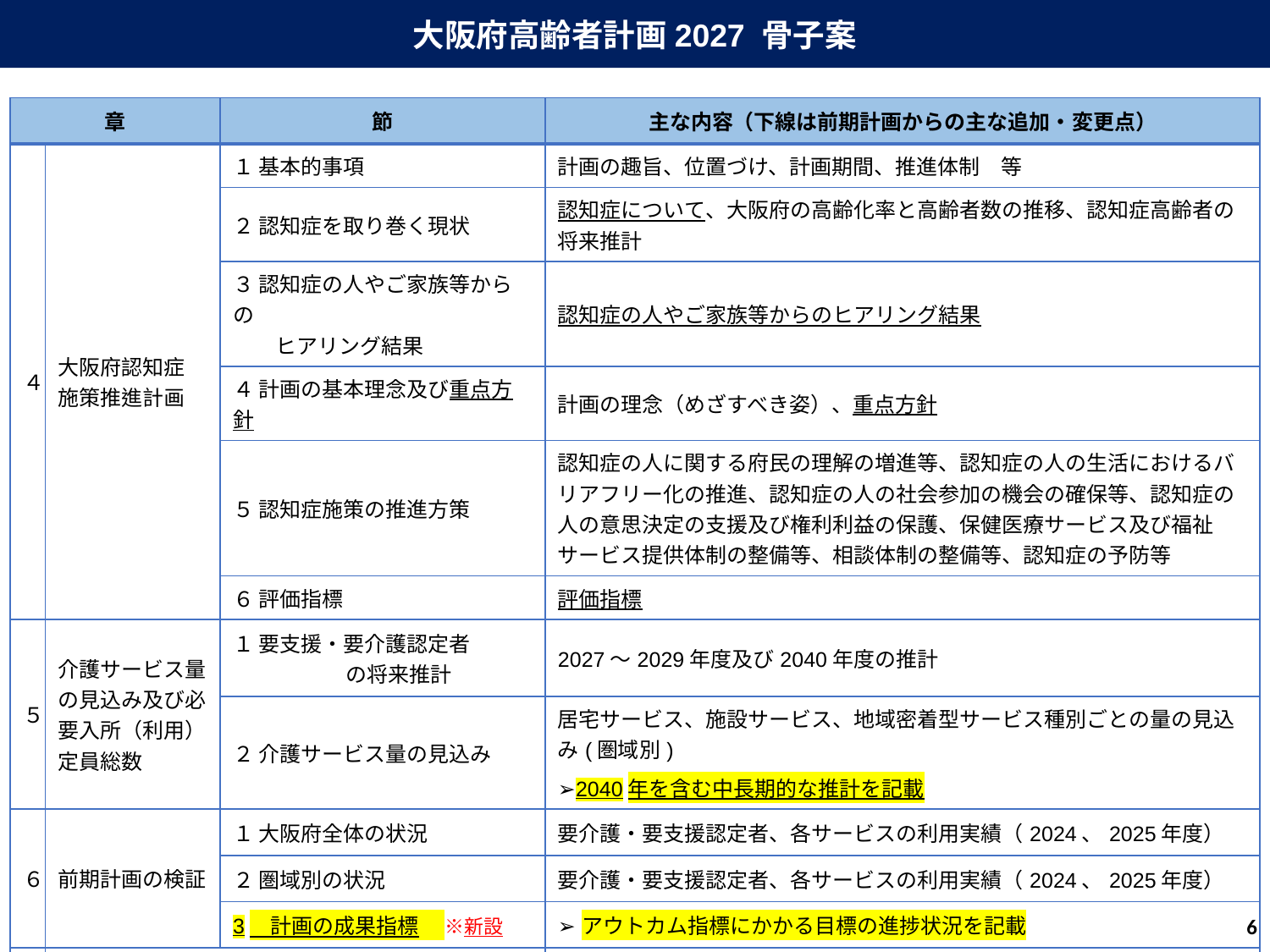

大阪府高齢者計画2027 骨子案
| 章 |  | 節 | 主な内容（下線は前期計画からの主な追加・変更点） |
| --- | --- | --- | --- |
| ４ | 大阪府認知症 施策推進計画 | １ 基本的事項 | 計画の趣旨、位置づけ、計画期間、推進体制　等 |
|  |  | ２ 認知症を取り巻く現状 | 認知症について、大阪府の高齢化率と高齢者数の推移、認知症高齢者の将来推計 |
|  |  | ３ 認知症の人やご家族等からの 　　ヒアリング結果 | 認知症の人やご家族等からのヒアリング結果 |
|  |  | ４ 計画の基本理念及び重点方針 | 計画の理念（めざすべき姿）、重点方針 |
|  |  | ５ 認知症施策の推進方策 | 認知症の人に関する府民の理解の増進等、認知症の人の生活におけるバリアフリー化の推進、認知症の人の社会参加の機会の確保等、認知症の人の意思決定の支援及び権利利益の保護、保健医療サービス及び福祉サービス提供体制の整備等、相談体制の整備等、認知症の予防等 |
|  |  | ６ 評価指標 | 評価指標 |
| ５ | 介護サービス量の見込み及び必要入所（利用） 定員総数 | １ 要支援・要介護認定者 の将来推計 | 2027～2029年度及び2040年度の推計 |
|  |  | ２ 介護サービス量の見込み | 居宅サービス、施設サービス、地域密着型サービス種別ごとの量の見込み(圏域別) ➢2040年を含む中長期的な推計を記載 |
| ６ | 前期計画の検証 | １ 大阪府全体の状況 | 要介護・要支援認定者、各サービスの利用実績（2024、2025年度） |
|  |  | ２ 圏域別の状況 | 要介護・要支援認定者、各サービスの利用実績（2024、2025年度） |
|  |  | 3　計画の成果指標　 ※新設 | ➢アウトカム指標にかかる目標の進捗状況を記載 |
|  | 参考資料 |  | 審議会、庁内推進会議、市町村計画策定に関する府の取組み、 市町村高齢者計画策定指針、用語の解説 |
6